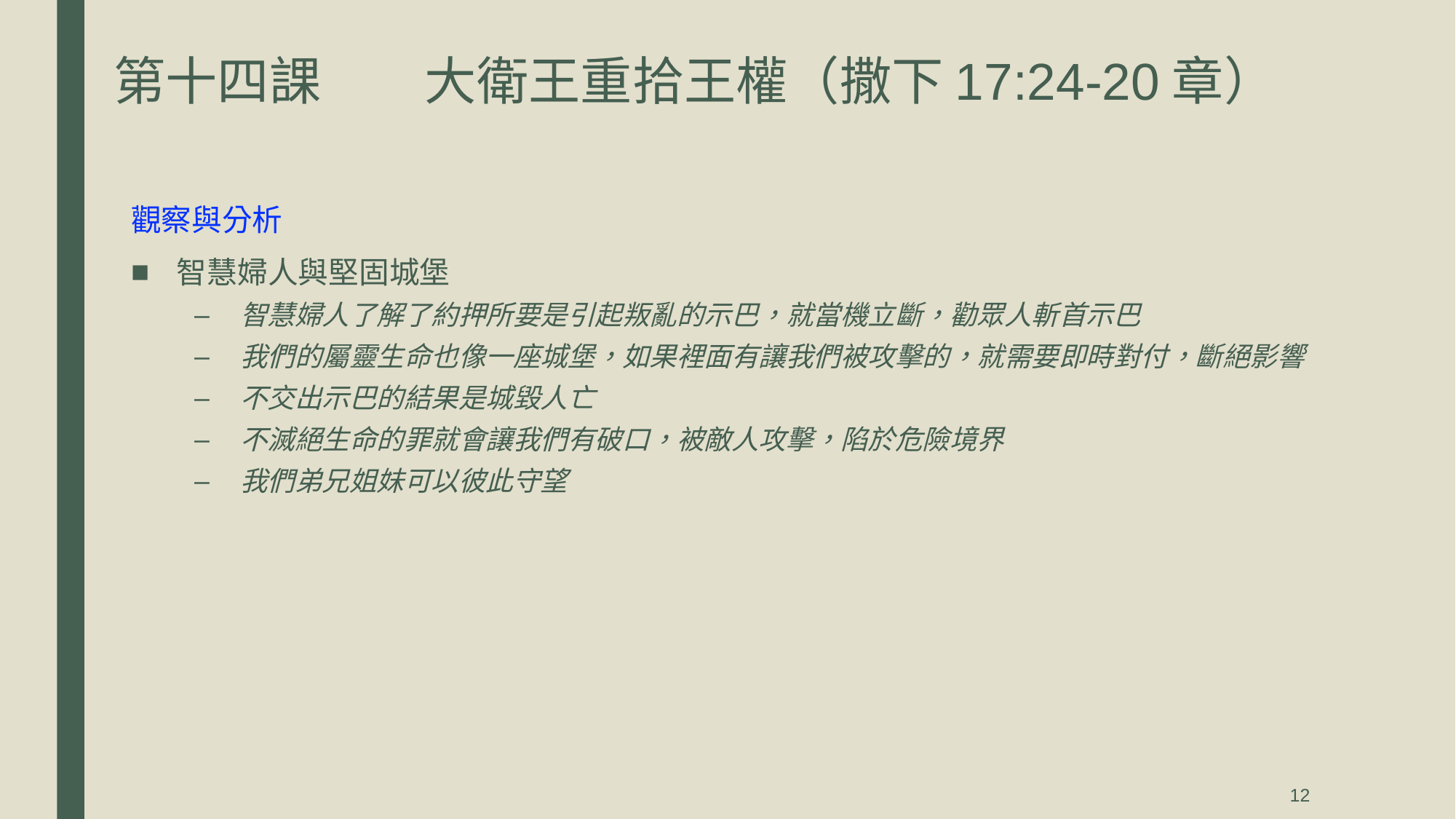

# 第十四課	大衛王重拾王權（撒下17:24-20章）
觀察與分析
智慧婦人與堅固城堡
智慧婦人了解了約押所要是引起叛亂的示巴，就當機立斷，勸眾人斬首示巴
我們的屬靈生命也像一座城堡，如果裡面有讓我們被攻擊的，就需要即時對付，斷絕影響
不交出示巴的結果是城毀人亡
不滅絕生命的罪就會讓我們有破口，被敵人攻擊，陷於危險境界
我們弟兄姐妹可以彼此守望

12